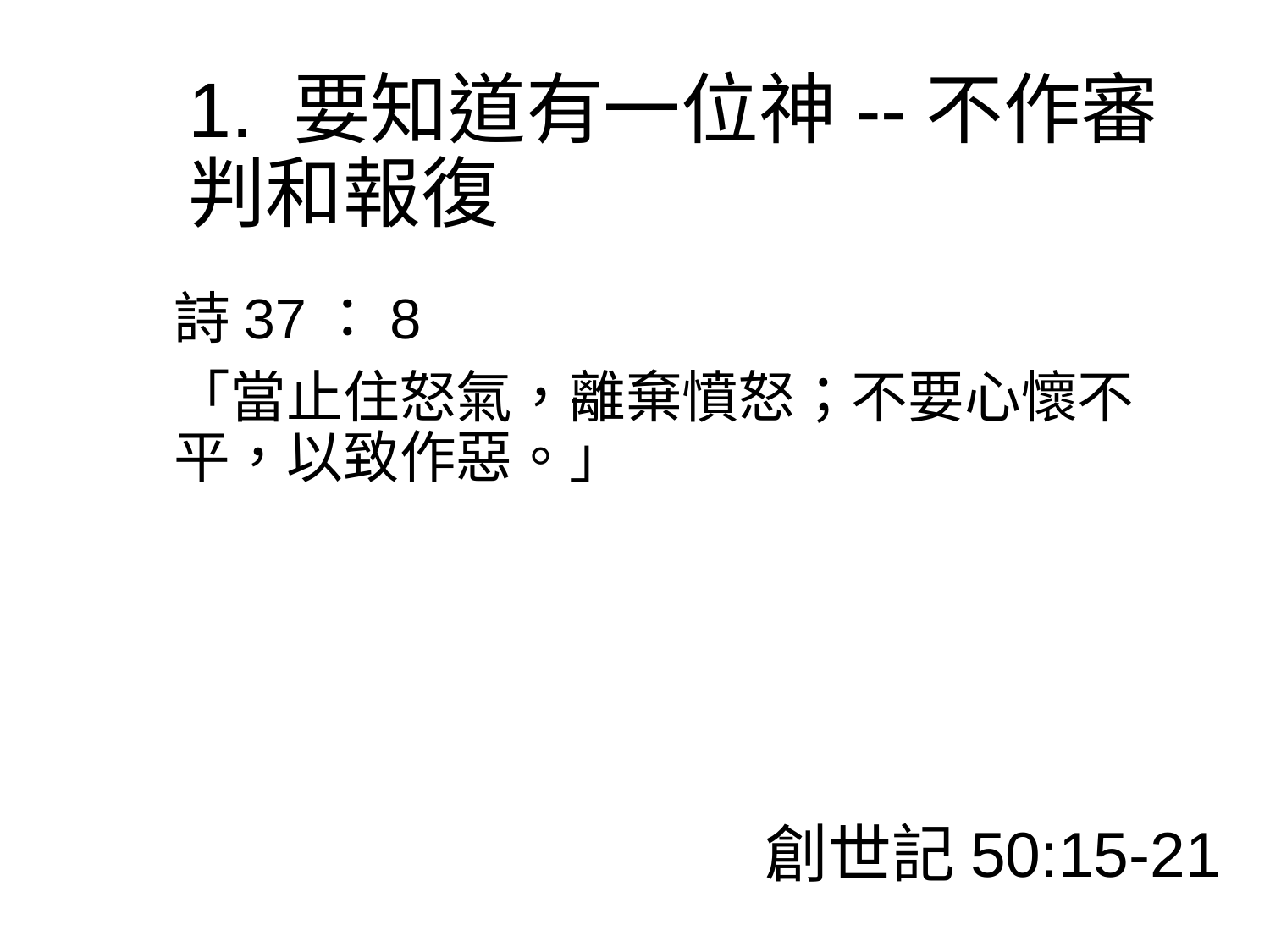

# 1. 要知道有一位神--不作審判和報復
詩37：8
「當止住怒氣，離棄憤怒；不要心懷不平，以致作惡。」
創世記50:15-21